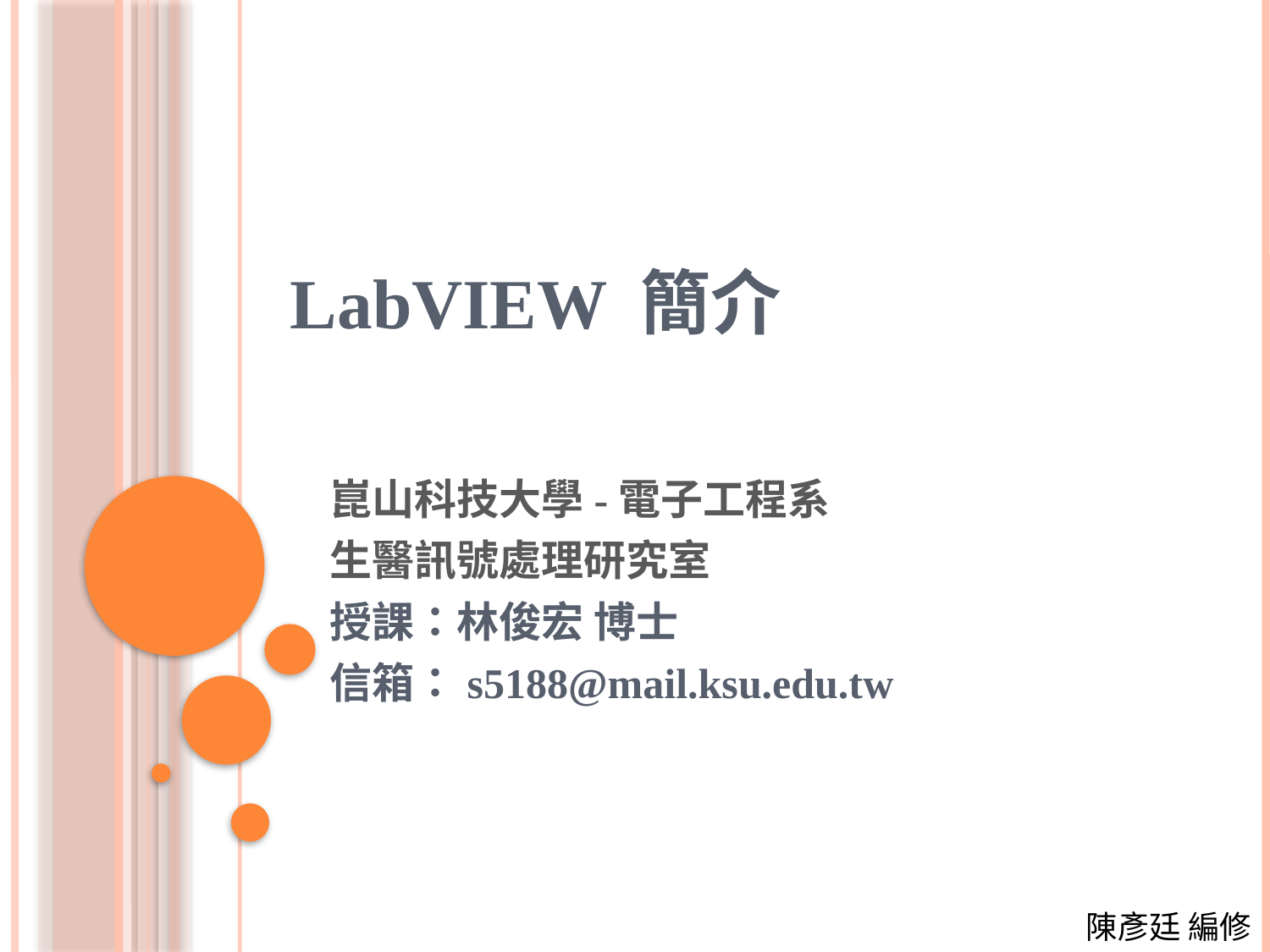

# LabVIEW 簡介
崑山科技大學-電子工程系
生醫訊號處理研究室
授課：林俊宏 博士
信箱：s5188@mail.ksu.edu.tw

陳彥廷 編修